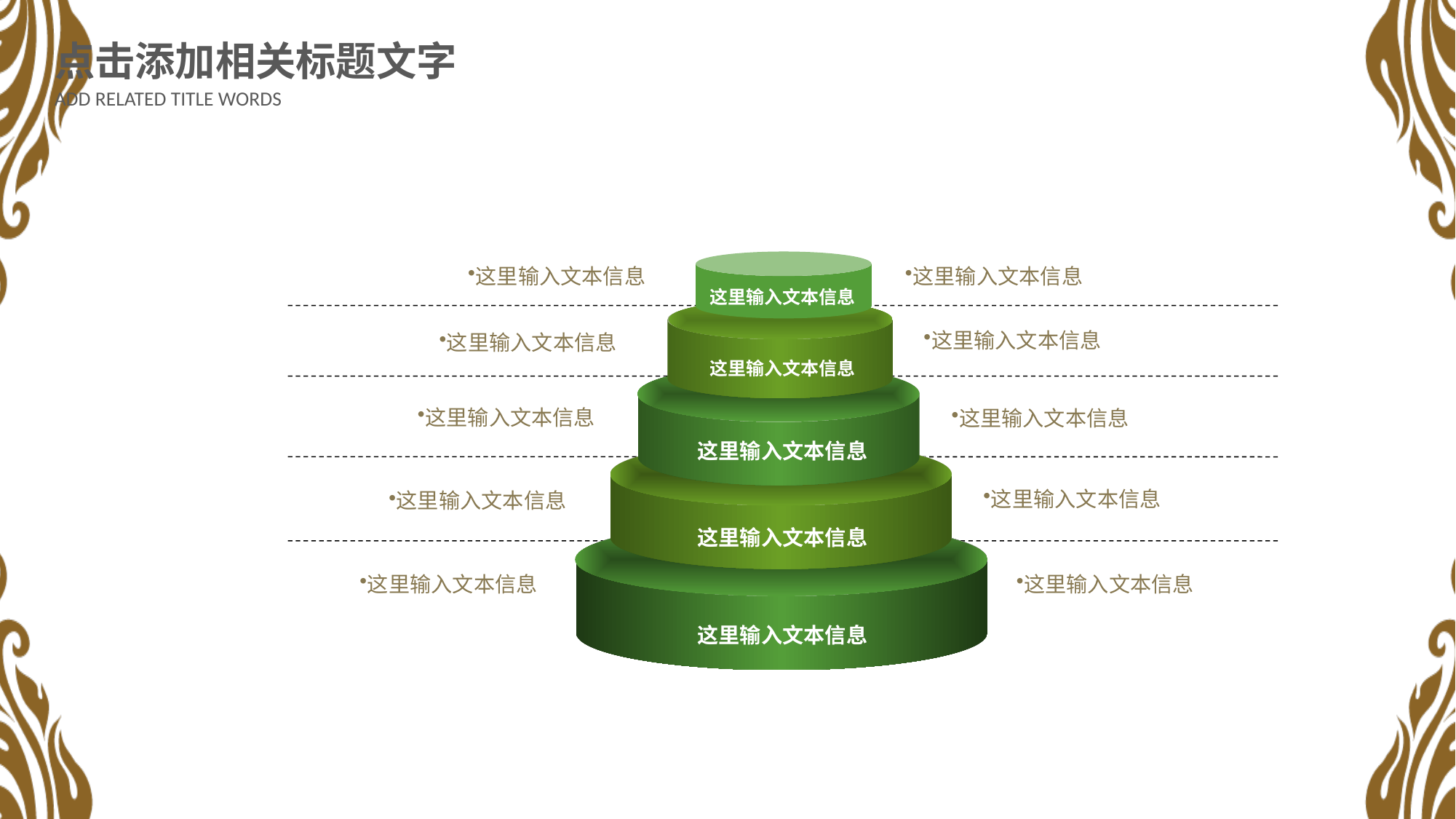

点击添加相关标题文字
ADD RELATED TITLE WORDS

这里输入文本信息
这里输入文本信息
这里输入文本信息

这里输入文本信息
这里输入文本信息
这里输入文本信息

这里输入文本信息
这里输入文本信息
这里输入文本信息

这里输入文本信息
这里输入文本信息
这里输入文本信息

这里输入文本信息
这里输入文本信息
这里输入文本信息